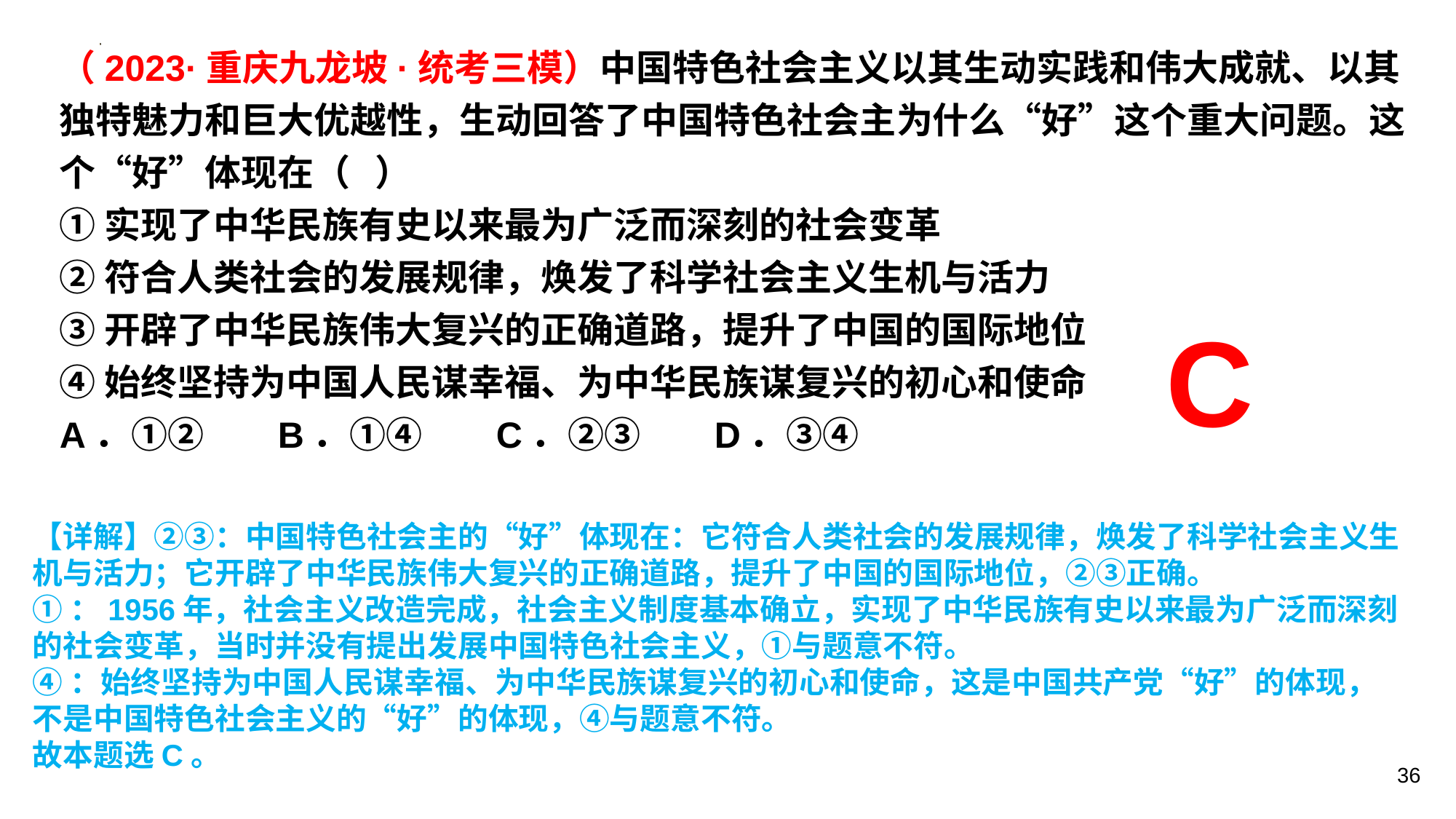

（2023·重庆九龙坡·统考三模）中国特色社会主义以其生动实践和伟大成就、以其独特魅力和巨大优越性，生动回答了中国特色社会主为什么“好”这个重大问题。这个“好”体现在（   ）
①实现了中华民族有史以来最为广泛而深刻的社会变革
②符合人类社会的发展规律，焕发了科学社会主义生机与活力
③开辟了中华民族伟大复兴的正确道路，提升了中国的国际地位
④始终坚持为中国人民谋幸福、为中华民族谋复兴的初心和使命
A．①②	B．①④	C．②③	D．③④
C
【详解】②③：中国特色社会主的“好”体现在：它符合人类社会的发展规律，焕发了科学社会主义生机与活力；它开辟了中华民族伟大复兴的正确道路，提升了中国的国际地位，②③正确。
①：1956年，社会主义改造完成，社会主义制度基本确立，实现了中华民族有史以来最为广泛而深刻的社会变革，当时并没有提出发展中国特色社会主义，①与题意不符。
④：始终坚持为中国人民谋幸福、为中华民族谋复兴的初心和使命，这是中国共产党“好”的体现，不是中国特色社会主义的“好”的体现，④与题意不符。
故本题选C。